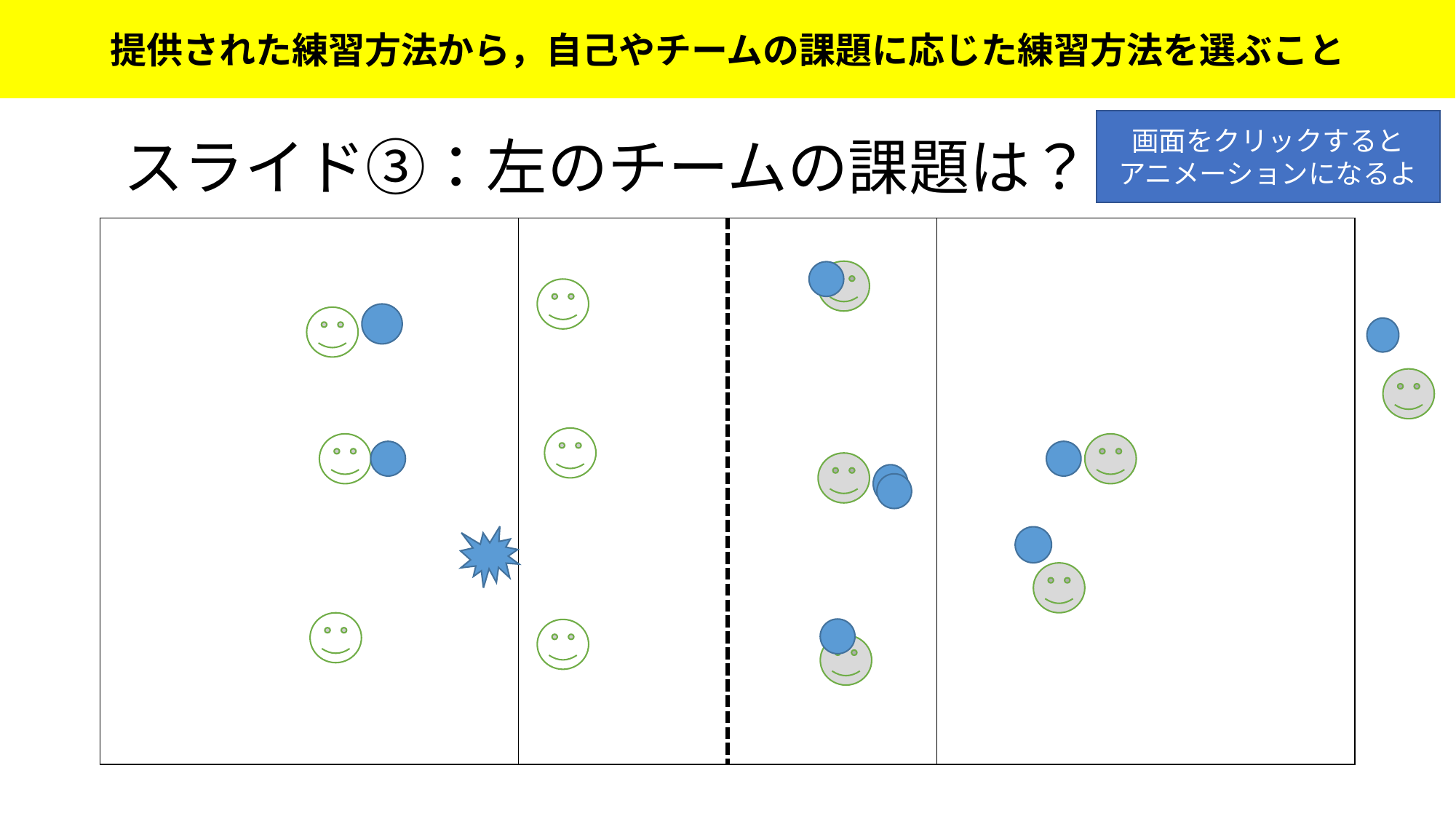

提供された練習方法から，自己やチームの課題に応じた練習方法を選ぶこと
画面をクリックすると
アニメーションになるよ
スライド③：左のチームの課題は？
|  |  |  |  |
| --- | --- | --- | --- |